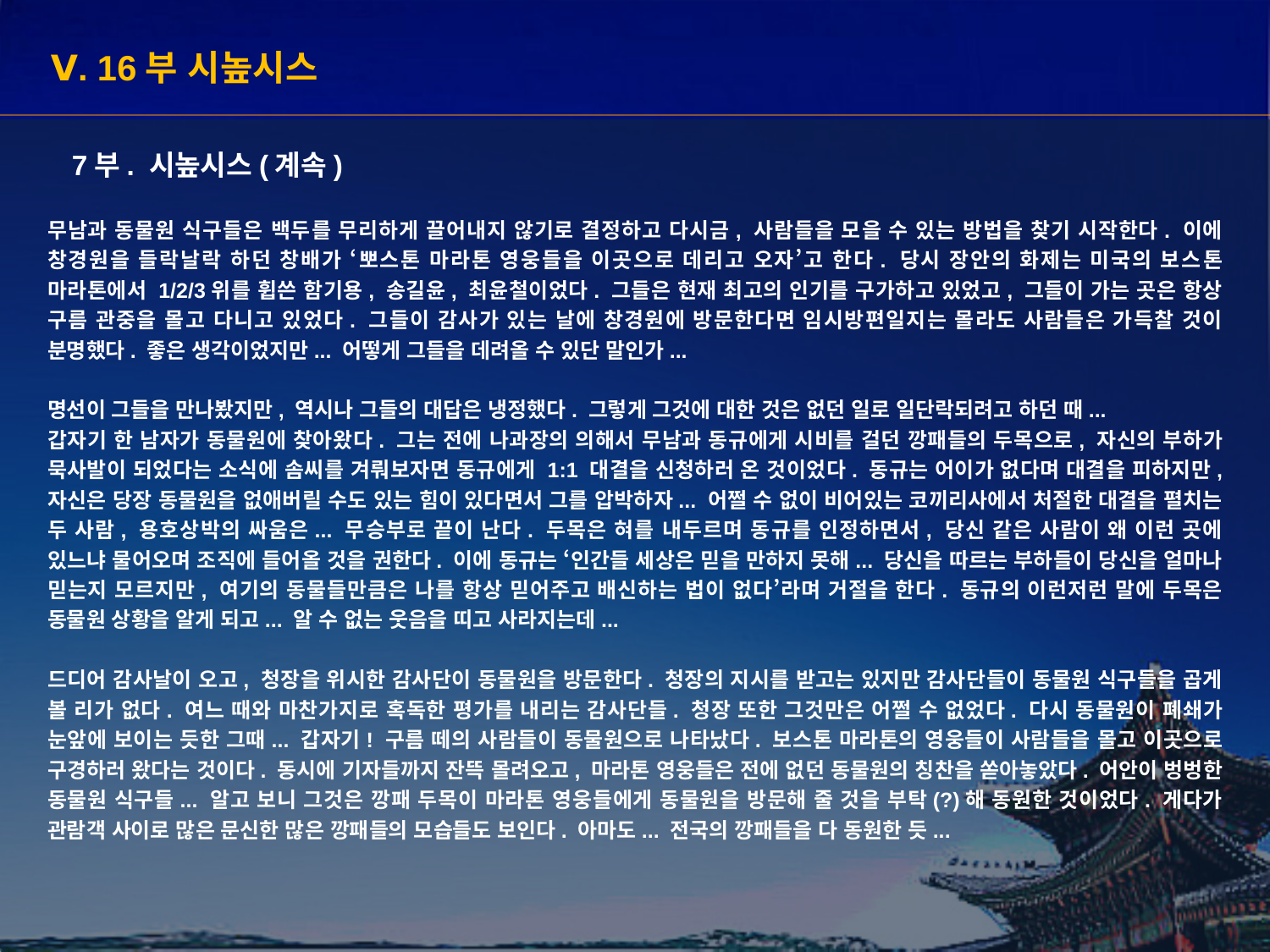

Ⅴ. 16부 시높시스

7부. 시높시스(계속)

무남과 동물원 식구들은 백두를 무리하게 끌어내지 않기로 결정하고 다시금, 사람들을 모을 수 있는 방법을 찾기 시작한다. 이에 창경원을 들락날락 하던 창배가 ‘뽀스톤 마라톤 영웅들을 이곳으로 데리고 오자’고 한다. 당시 장안의 화제는 미국의 보스톤 마라톤에서 1/2/3위를 휩쓴 함기용, 송길윤, 최윤철이었다. 그들은 현재 최고의 인기를 구가하고 있었고, 그들이 가는 곳은 항상 구름 관중을 몰고 다니고 있었다. 그들이 감사가 있는 날에 창경원에 방문한다면 임시방편일지는 몰라도 사람들은 가득찰 것이 분명했다. 좋은 생각이었지만... 어떻게 그들을 데려올 수 있단 말인가...

명선이 그들을 만나봤지만, 역시나 그들의 대답은 냉정했다. 그렇게 그것에 대한 것은 없던 일로 일단락되려고 하던 때...
갑자기 한 남자가 동물원에 찾아왔다. 그는 전에 나과장의 의해서 무남과 동규에게 시비를 걸던 깡패들의 두목으로, 자신의 부하가 묵사발이 되었다는 소식에 솜씨를 겨뤄보자면 동규에게 1:1 대결을 신청하러 온 것이었다. 동규는 어이가 없다며 대결을 피하지만, 자신은 당장 동물원을 없애버릴 수도 있는 힘이 있다면서 그를 압박하자... 어쩔 수 없이 비어있는 코끼리사에서 처절한 대결을 펼치는 두 사람, 용호상박의 싸움은... 무승부로 끝이 난다. 두목은 혀를 내두르며 동규를 인정하면서, 당신 같은 사람이 왜 이런 곳에 있느냐 물어오며 조직에 들어올 것을 권한다. 이에 동규는 ‘인간들 세상은 믿을 만하지 못해... 당신을 따르는 부하들이 당신을 얼마나 믿는지 모르지만, 여기의 동물들만큼은 나를 항상 믿어주고 배신하는 법이 없다’라며 거절을 한다. 동규의 이런저런 말에 두목은 동물원 상황을 알게 되고... 알 수 없는 웃음을 띠고 사라지는데...

드디어 감사날이 오고, 청장을 위시한 감사단이 동물원을 방문한다. 청장의 지시를 받고는 있지만 감사단들이 동물원 식구들을 곱게 볼 리가 없다. 여느 때와 마찬가지로 혹독한 평가를 내리는 감사단들. 청장 또한 그것만은 어쩔 수 없었다. 다시 동물원이 폐쇄가 눈앞에 보이는 듯한 그때... 갑자기! 구름 떼의 사람들이 동물원으로 나타났다. 보스톤 마라톤의 영웅들이 사람들을 몰고 이곳으로 구경하러 왔다는 것이다. 동시에 기자들까지 잔뜩 몰려오고, 마라톤 영웅들은 전에 없던 동물원의 칭찬을 쏟아놓았다. 어안이 벙벙한 동물원 식구들... 알고 보니 그것은 깡패 두목이 마라톤 영웅들에게 동물원을 방문해 줄 것을 부탁(?)해 동원한 것이었다. 게다가 관람객 사이로 많은 문신한 많은 깡패들의 모습들도 보인다. 아마도... 전국의 깡패들을 다 동원한 듯...